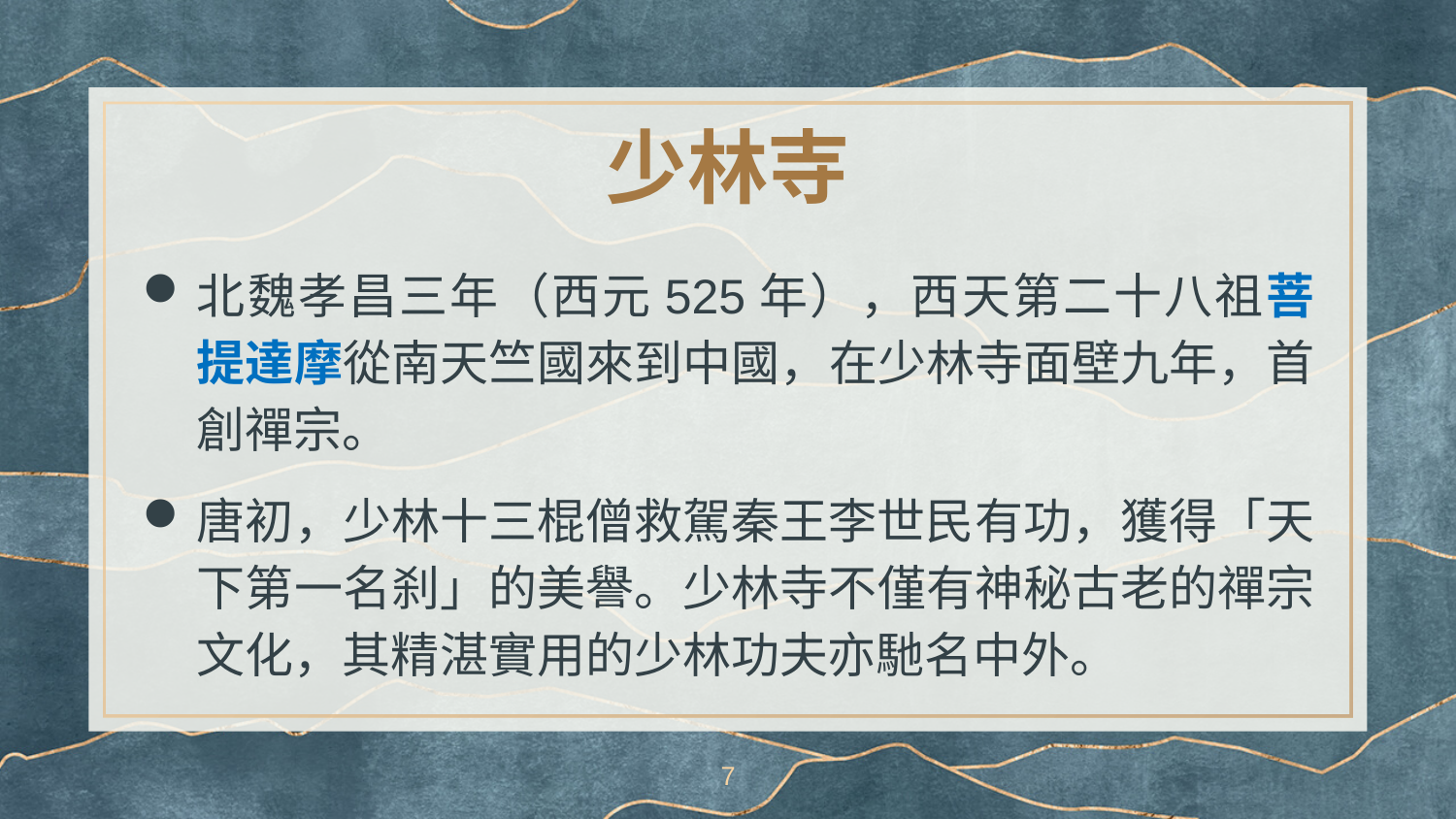

# 少林寺
北魏孝昌三年（西元525年），西天第二十八祖菩提達摩從南天竺國來到中國，在少林寺面壁九年，首創禪宗。
唐初，少林十三棍僧救駕秦王李世民有功，獲得「天下第一名刹」的美譽。少林寺不僅有神秘古老的禪宗文化，其精湛實用的少林功夫亦馳名中外。
7